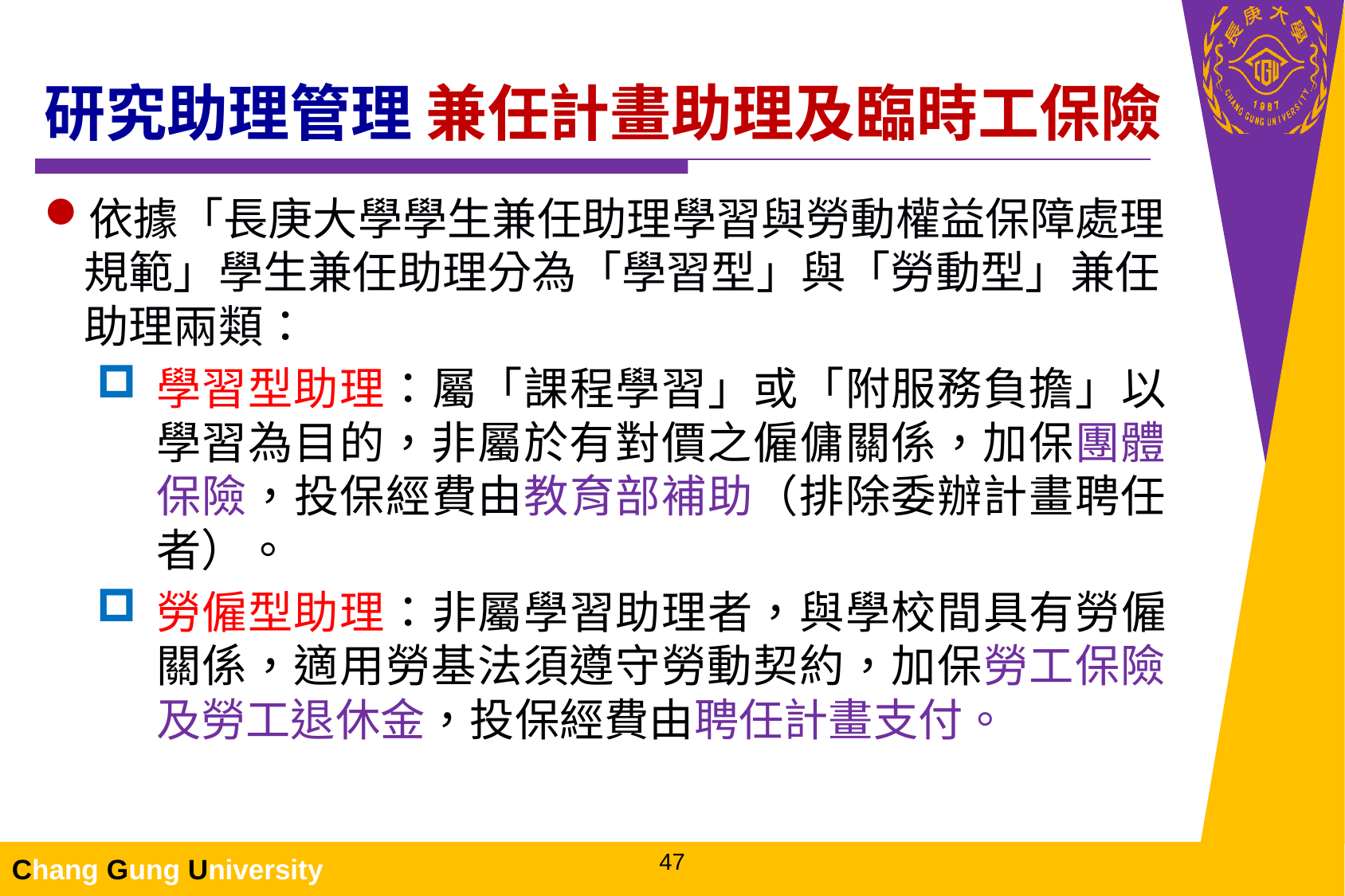

# 研究助理管理 兼任計畫助理及臨時工保險
依據「長庚大學學生兼任助理學習與勞動權益保障處理規範」學生兼任助理分為「學習型」與「勞動型」兼任助理兩類：
學習型助理：屬「課程學習」或「附服務負擔」以學習為目的，非屬於有對價之僱傭關係，加保團體保險，投保經費由教育部補助（排除委辦計畫聘任者）。
勞僱型助理：非屬學習助理者，與學校間具有勞僱關係，適用勞基法須遵守勞動契約，加保勞工保險及勞工退休金，投保經費由聘任計畫支付。

47